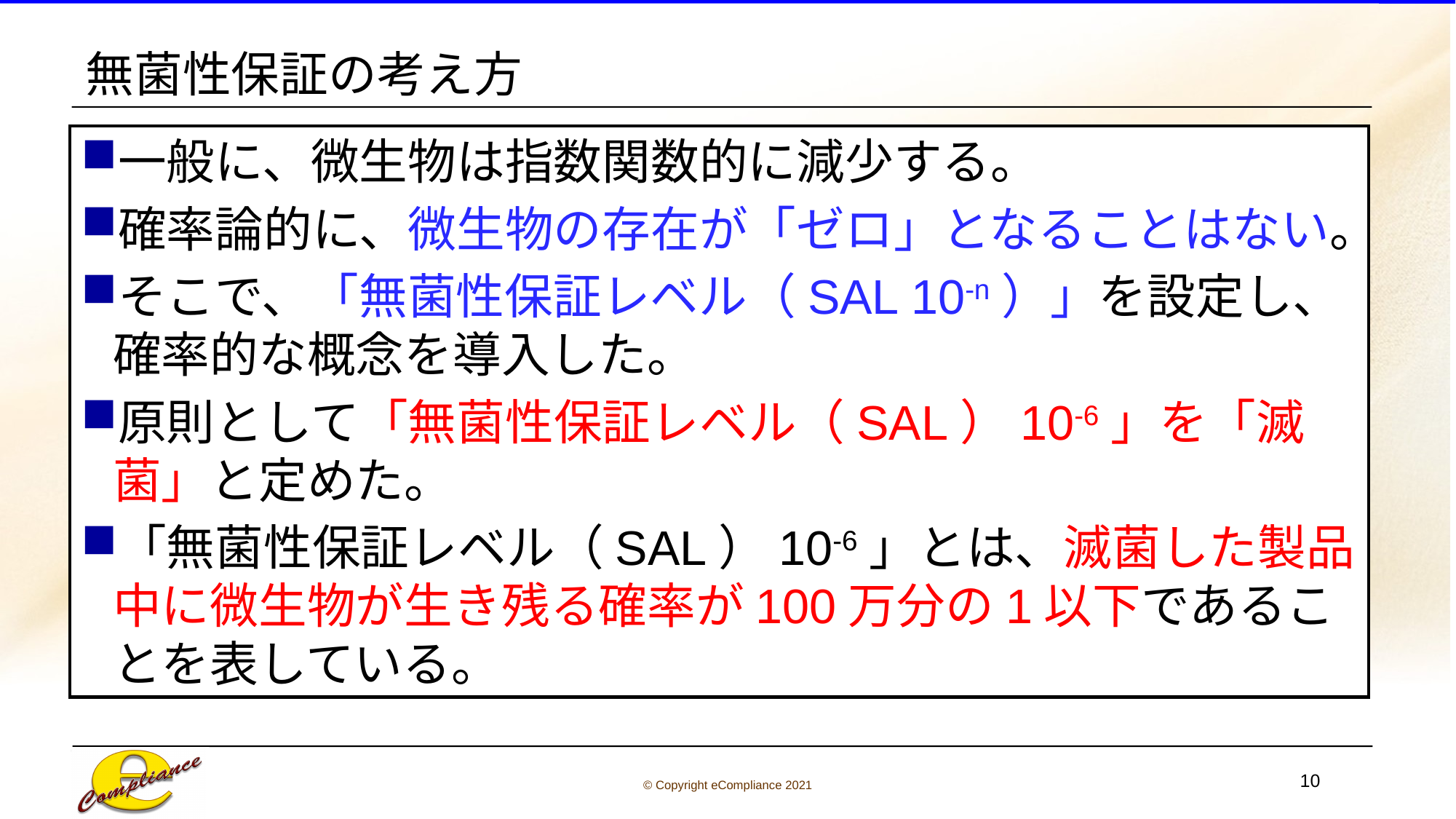

# 無菌性保証の考え方
一般に、微生物は指数関数的に減少する。
確率論的に、微生物の存在が「ゼロ」となることはない。
そこで、「無菌性保証レベル（SAL 10-n）」を設定し、確率的な概念を導入した。
原則として「無菌性保証レベル（SAL）10-6」を「滅菌」と定めた。
「無菌性保証レベル（SAL）10-6」とは、滅菌した製品中に微生物が生き残る確率が100万分の1以下であることを表している。